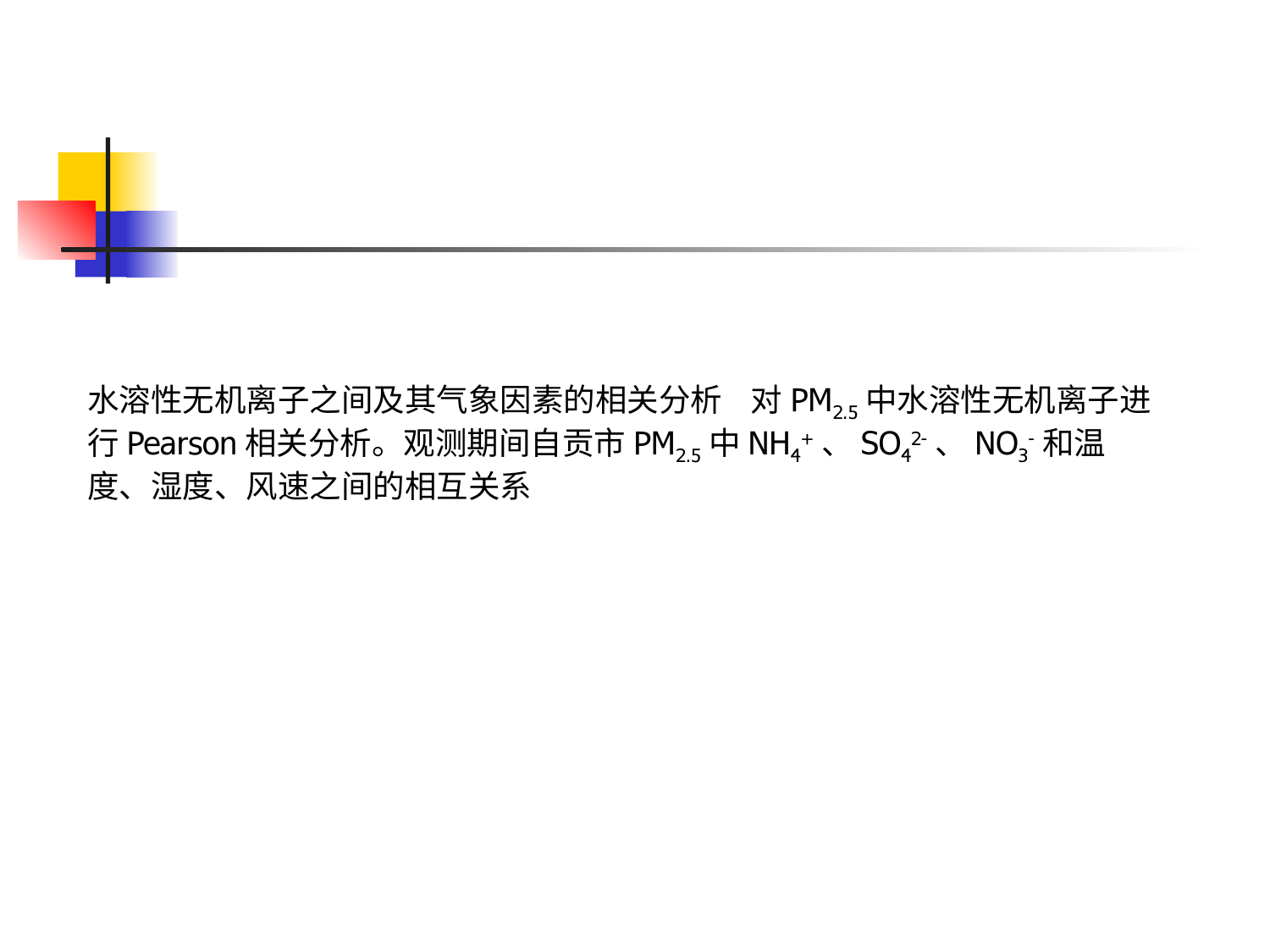

水溶性无机离子之间及其气象因素的相关分析    对PM2.5中水溶性无机离子进行Pearson相关分析。观测期间自贡市PM2.5中NH4+、SO42-、NO3-和温度、湿度、风速之间的相互关系